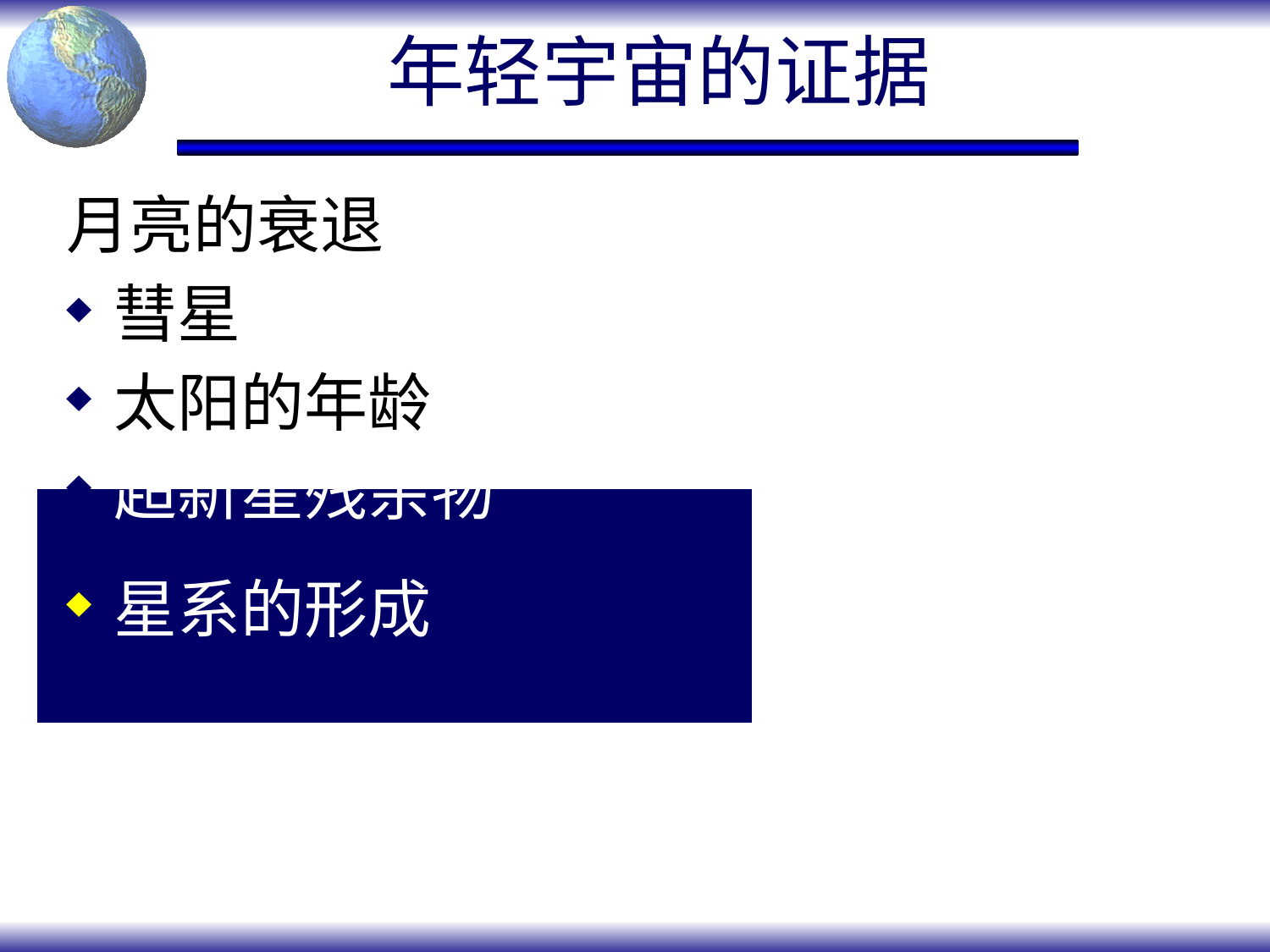

# 年轻宇宙的证据
月亮的衰退
彗星
太阳的年龄
超新星残余物
星系的形成